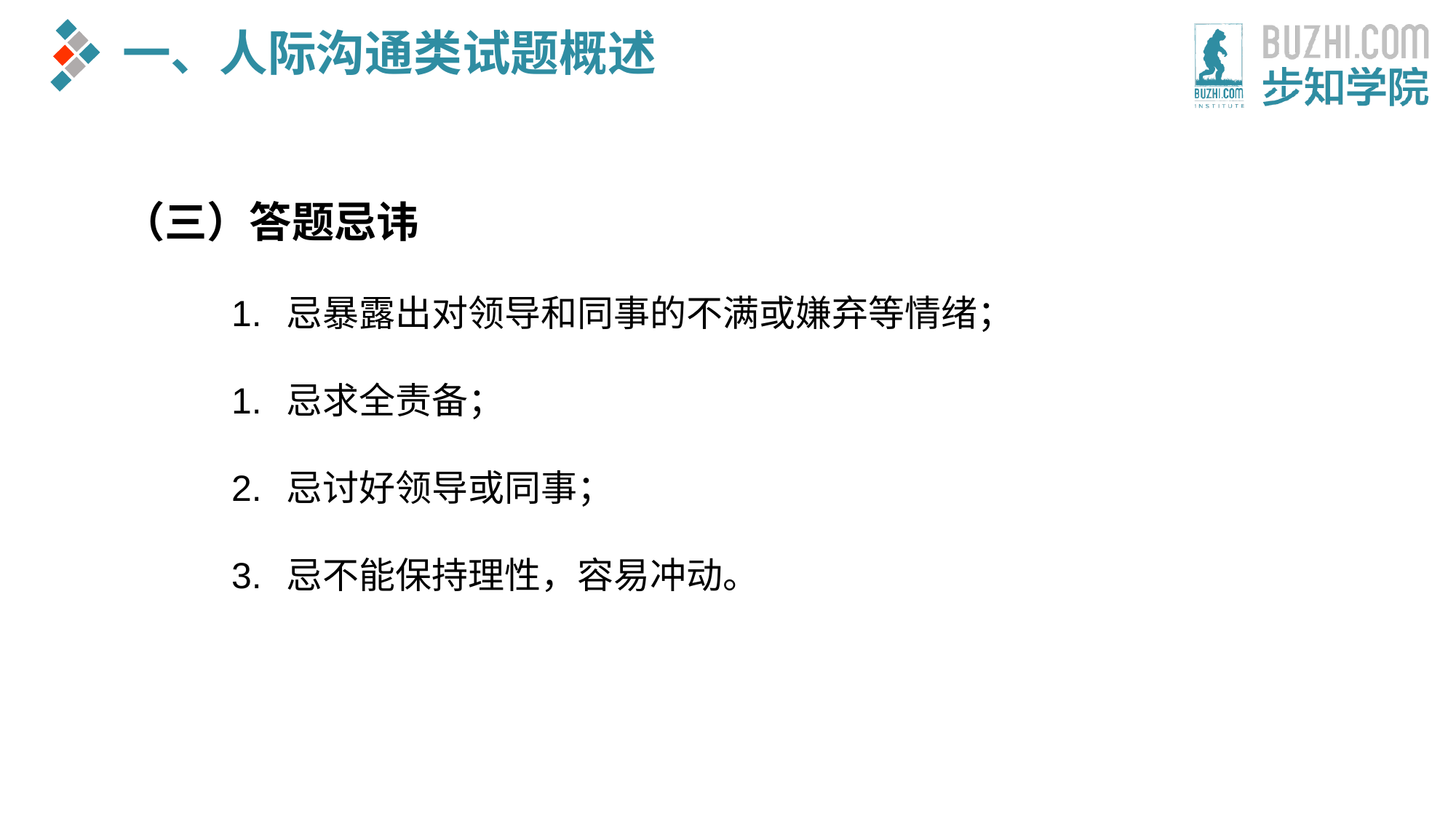

一、人际沟通类试题概述
（三）答题忌讳
忌暴露出对领导和同事的不满或嫌弃等情绪；
忌求全责备；
忌讨好领导或同事；
忌不能保持理性，容易冲动。